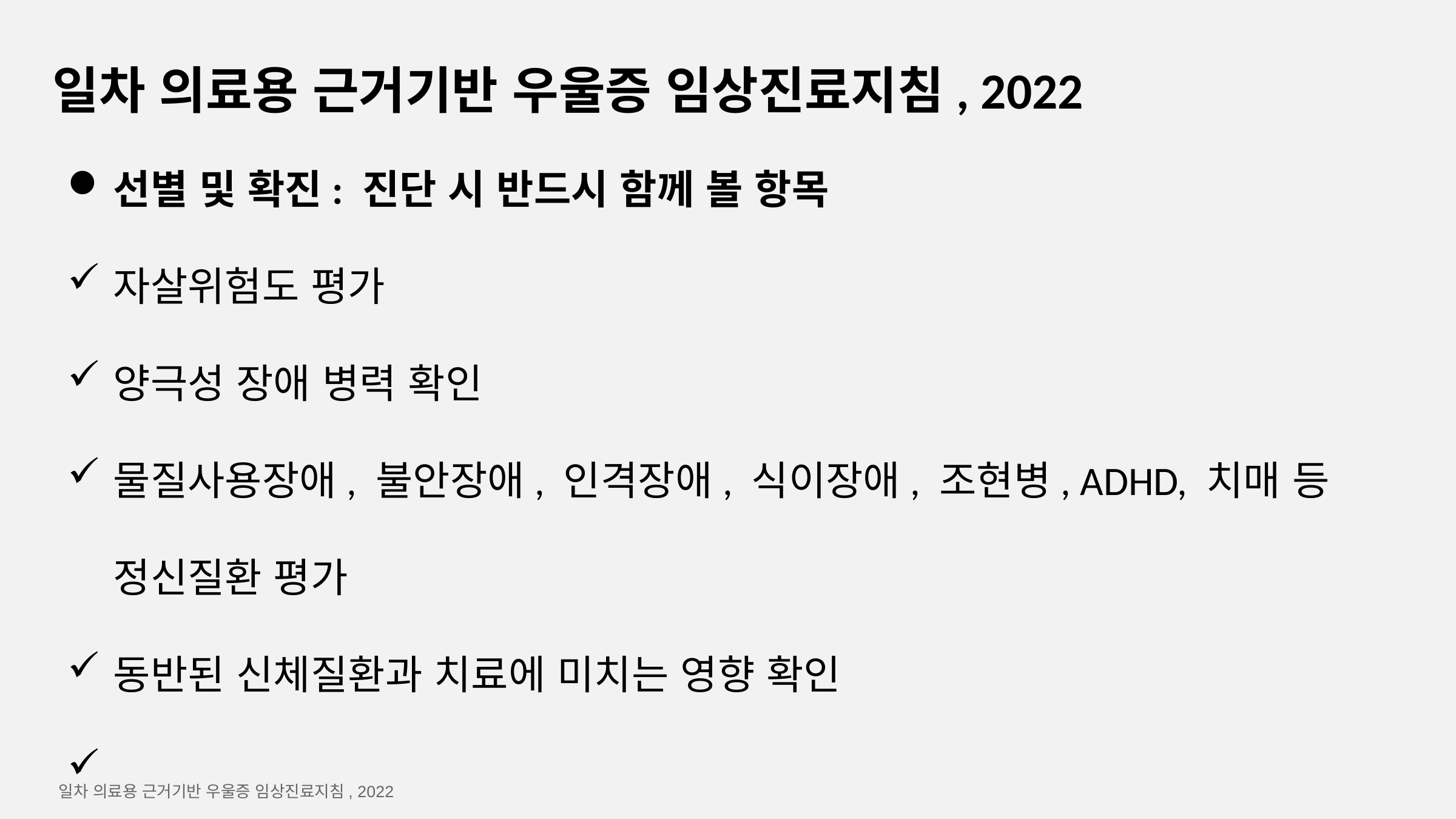

일차 의료용 근거기반 우울증 임상진료지침, 2022
선별 및 확진: 진단 시 반드시 함께 볼 항목
자살위험도 평가
양극성 장애 병력 확인
물질사용장애, 불안장애, 인격장애, 식이장애, 조현병, ADHD, 치매 등 정신질환 평가
동반된 신체질환과 치료에 미치는 영향 확인

일차 의료용 근거기반 우울증 임상진료지침, 2022